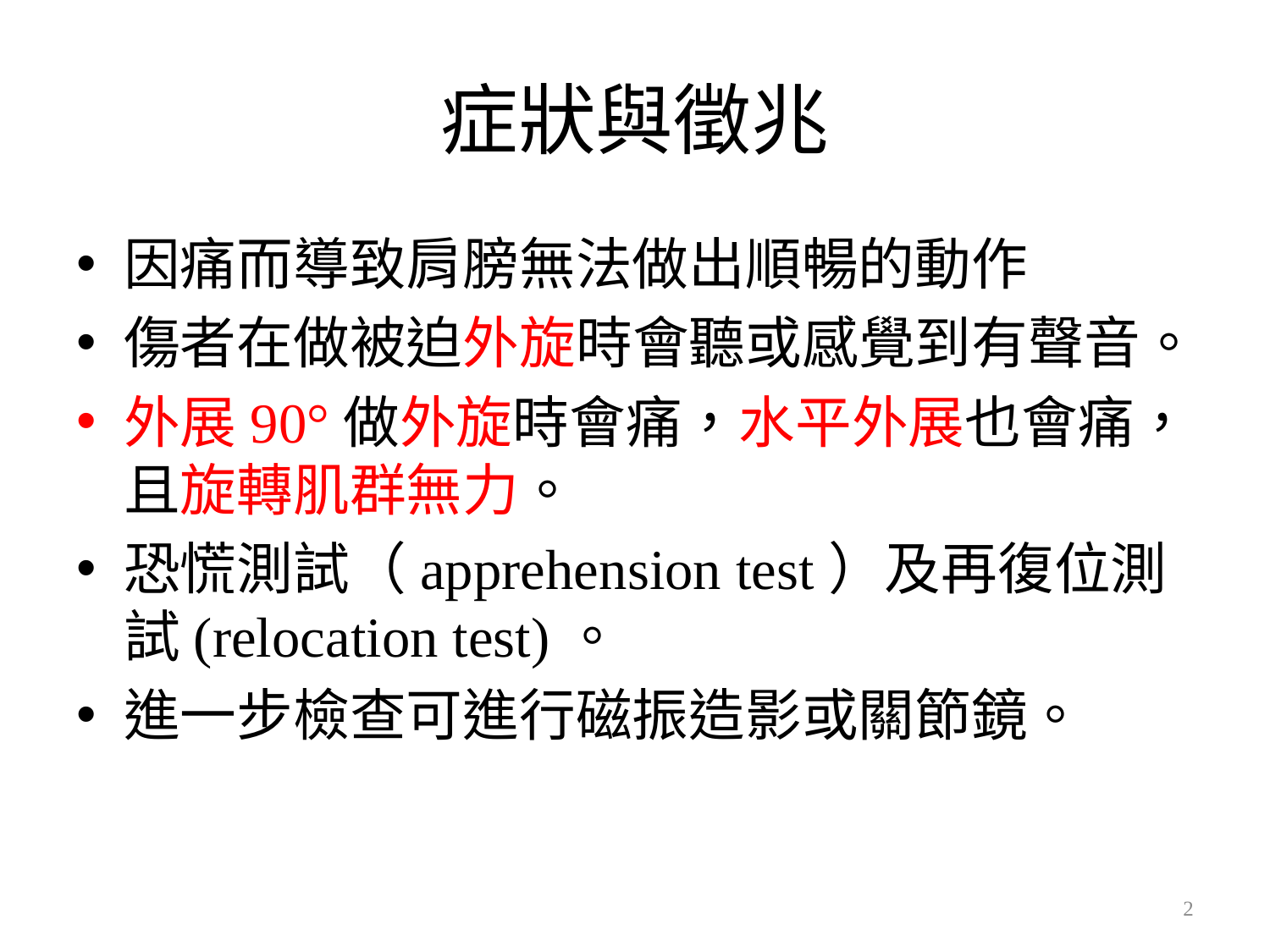

# 症狀與徵兆
因痛而導致肩膀無法做出順暢的動作
傷者在做被迫外旋時會聽或感覺到有聲音。
外展90°做外旋時會痛，水平外展也會痛，且旋轉肌群無力。
恐慌測試（apprehension test）及再復位測試(relocation test)。
進一步檢查可進行磁振造影或關節鏡。
2